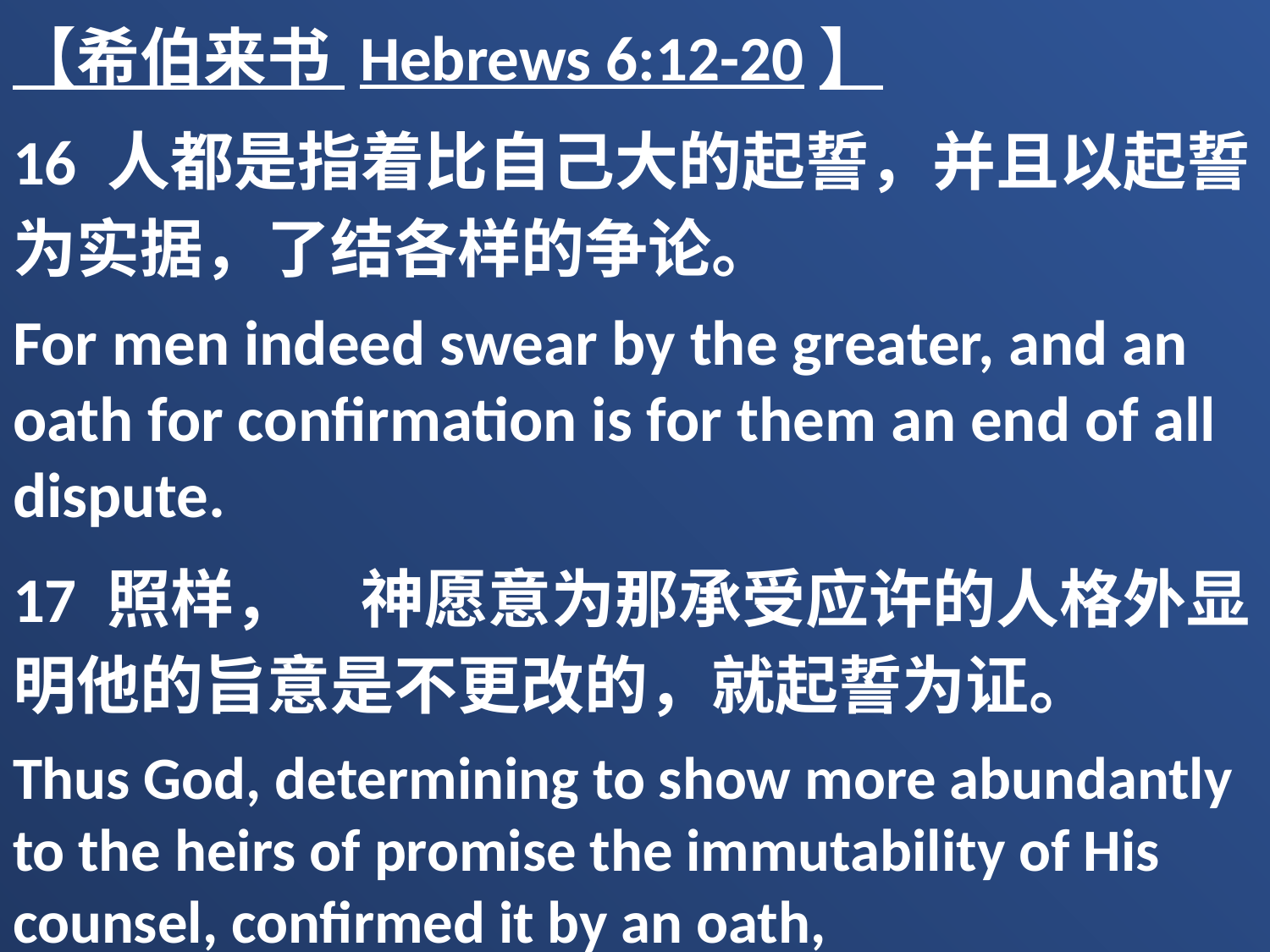

【希伯来书 Hebrews 6:12-20】
16 人都是指着比自己大的起誓，并且以起誓为实据，了结各样的争论。
For men indeed swear by the greater, and an oath for confirmation is for them an end of all dispute.
17 照样，　神愿意为那承受应许的人格外显明他的旨意是不更改的，就起誓为证。
Thus God, determining to show more abundantly to the heirs of promise the immutability of His counsel, confirmed it by an oath,